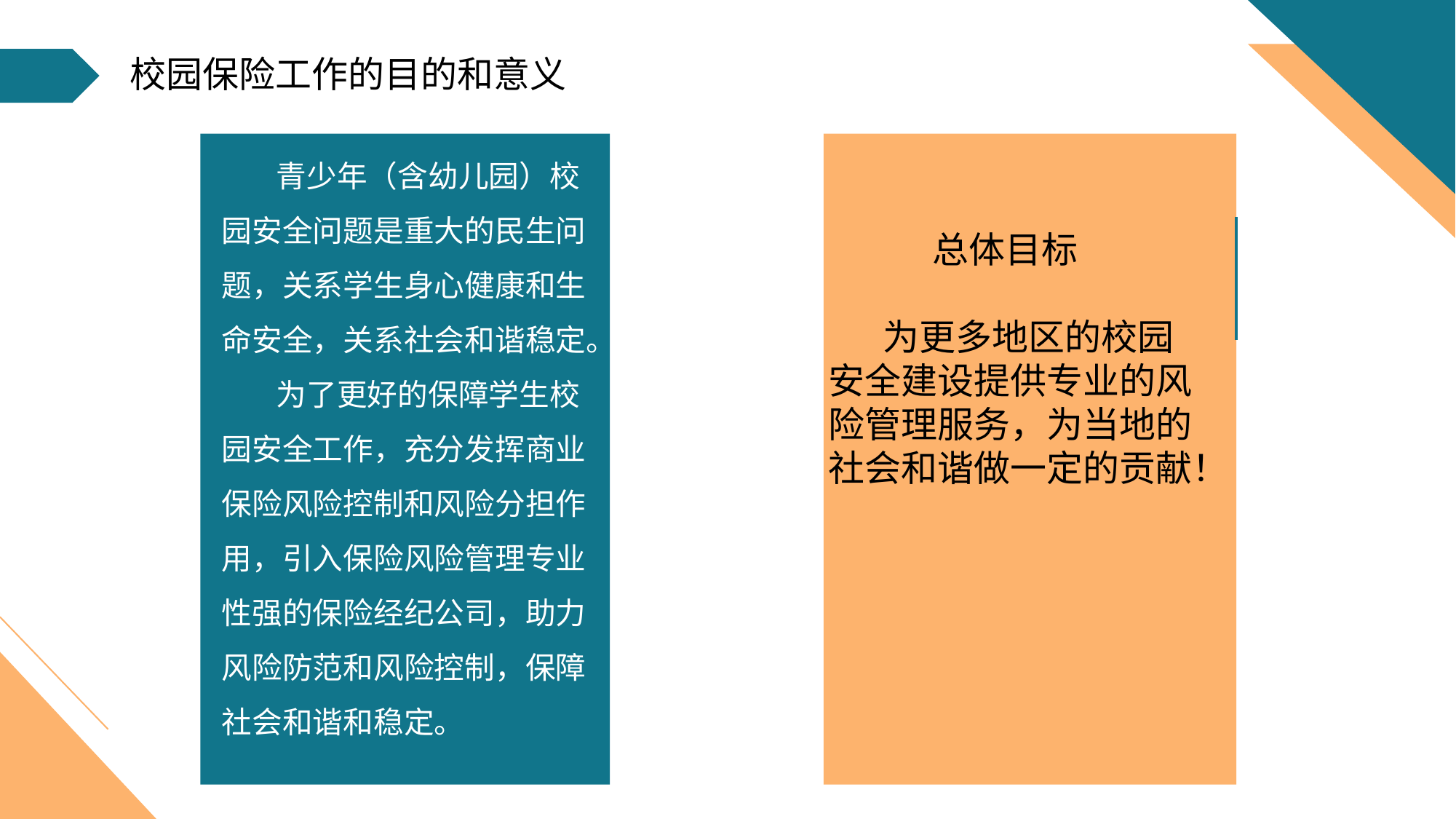

校园保险工作的目的和意义

青少年（含幼儿园）校园安全问题是重大的民生问题，关系学生身心健康和生命安全，关系社会和谐稳定。
为了更好的保障学生校园安全工作，充分发挥商业保险风险控制和风险分担作用，引入保险风险管理专业性强的保险经纪公司，助力风险防范和风险控制，保障社会和谐和稳定。

     总体目标

为更多地区的校园安全建设提供专业的风险管理服务，为当地的社会和谐做一定的贡献！